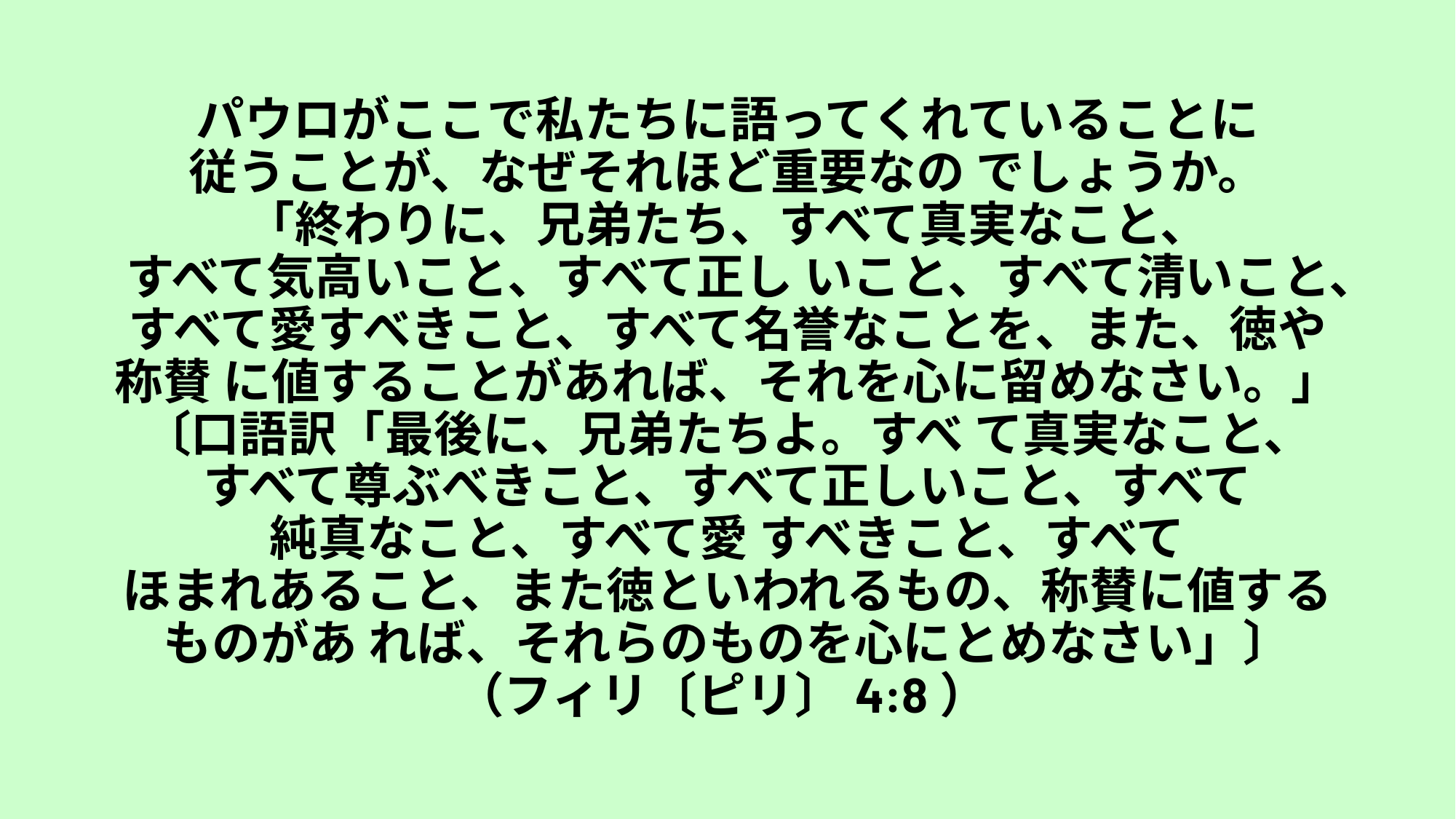

# パウロがここで私たちに語ってくれていることに 従うことが、なぜそれほど重要なの でしょうか。 「終わりに、兄弟たち、すべて真実なこと、 すべて気高いこと、すべて正し いこと、すべて清いこと、すべて愛すべきこと、すべて名誉なことを、また、徳や称賛 に値することがあれば、それを心に留めなさい。」〔口語訳「最後に、兄弟たちよ。すべ て真実なこと、 すべて尊ぶべきこと、すべて正しいこと、すべて 純真なこと、すべて愛 すべきこと、すべて ほまれあること、また徳といわれるもの、称賛に値するものがあ れば、それらのものを心にとめなさい」〕（フィリ〔ピリ〕4:8）